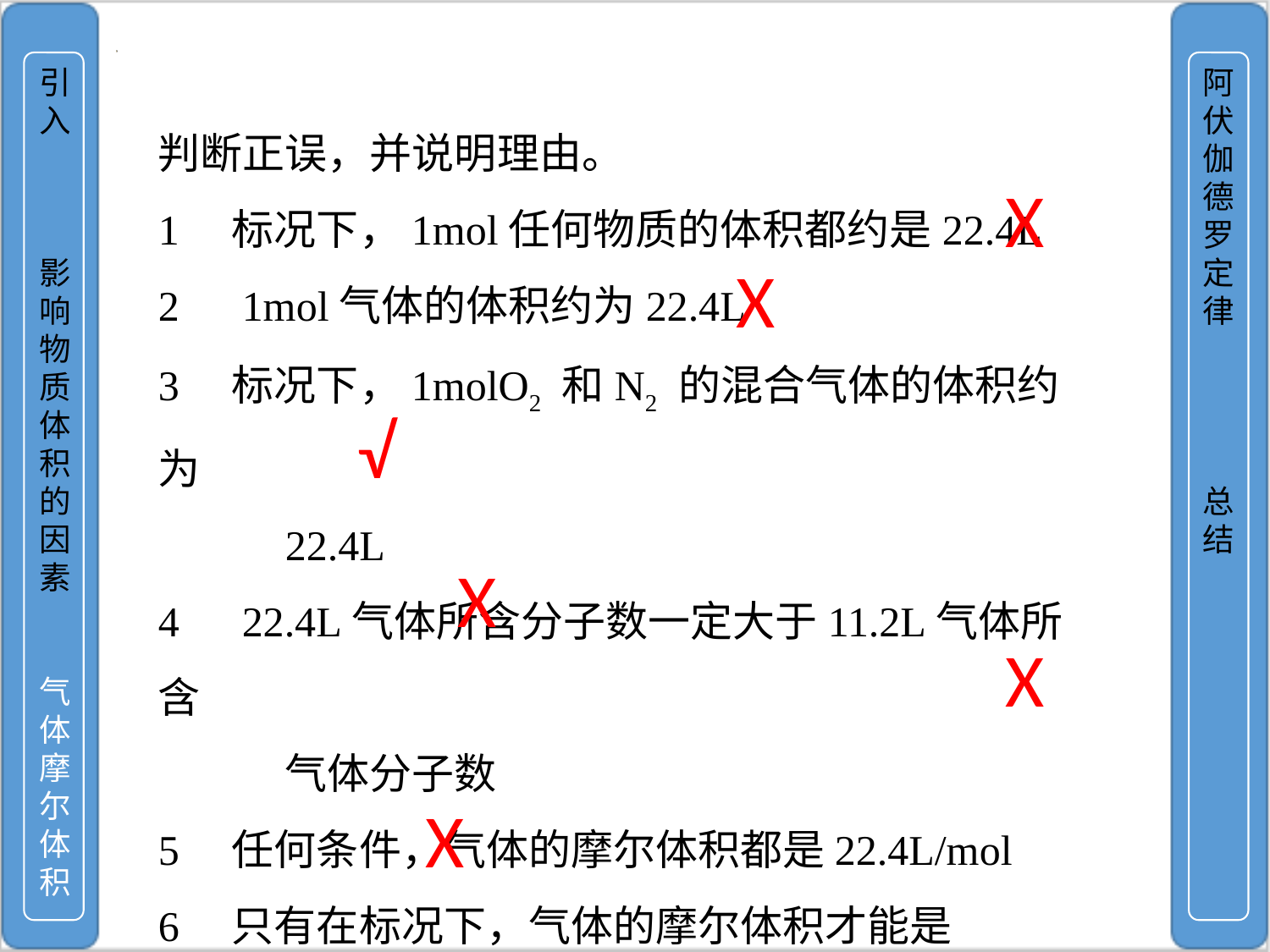

引入

影响物质体积的因素

气体摩尔体积

阿伏伽德罗定律

总结

判断正误，并说明理由。
1　标况下，1mol任何物质的体积都约是22.4L
2　1mol气体的体积约为22.4L
3　标况下，1molO2 和N2 的混合气体的体积约为
	22.4L
4　22.4L气体所含分子数一定大于11.2L气体所含
	气体分子数
5　任何条件，气体的摩尔体积都是22.4L/mol
6　只有在标况下，气体的摩尔体积才能是
	22.4L/mol
X
X
√
X
X
X